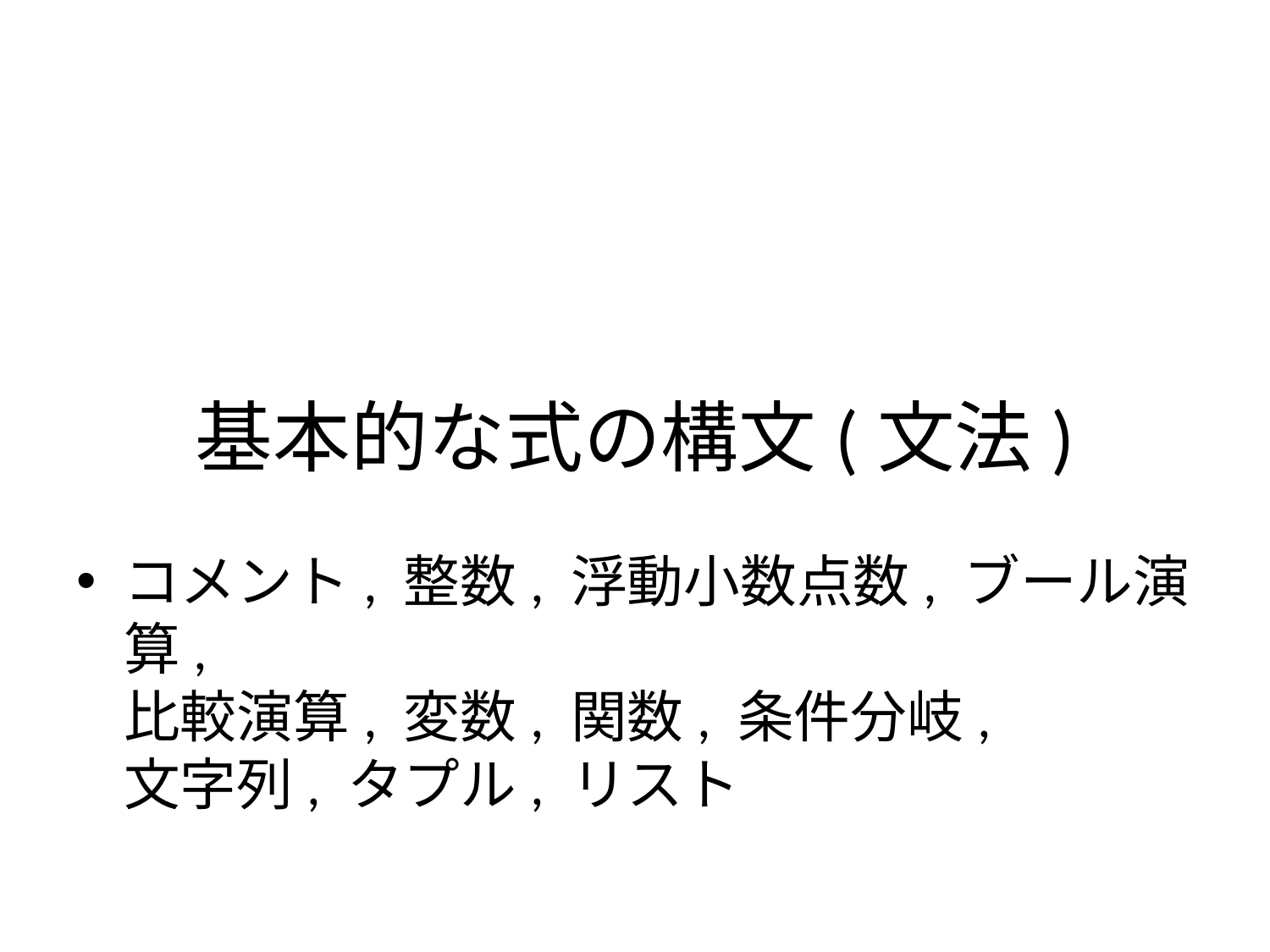

# 基本的な式の構文(文法)
コメント, 整数, 浮動小数点数, ブール演算,
比較演算, 変数, 関数, 条件分岐,
文字列, タプル, リスト